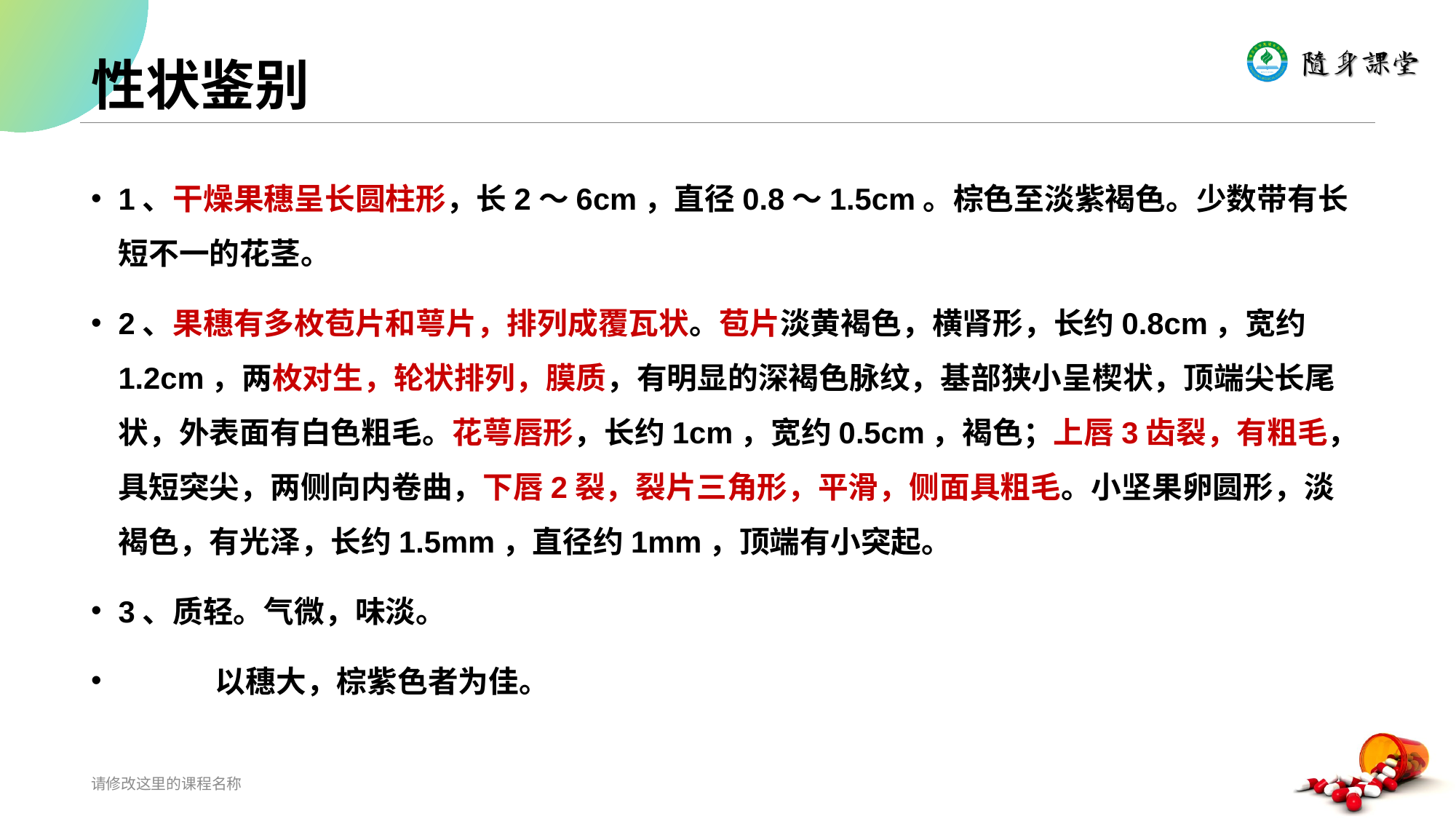

# 性状鉴别
1、干燥果穗呈长圆柱形，长2～6cm，直径0.8～1.5cm。棕色至淡紫褐色。少数带有长短不一的花茎。
2、果穗有多枚苞片和萼片，排列成覆瓦状。苞片淡黄褐色，横肾形，长约0.8cm，宽约1.2cm，两枚对生，轮状排列，膜质，有明显的深褐色脉纹，基部狭小呈楔状，顶端尖长尾状，外表面有白色粗毛。花萼唇形，长约1cm，宽约0.5cm，褐色；上唇3齿裂，有粗毛，具短突尖，两侧向内卷曲，下唇2裂，裂片三角形，平滑，侧面具粗毛。小坚果卵圆形，淡褐色，有光泽，长约1.5mm，直径约1mm，顶端有小突起。
3、质轻。气微，味淡。
             以穗大，棕紫色者为佳。
请修改这里的课程名称
11